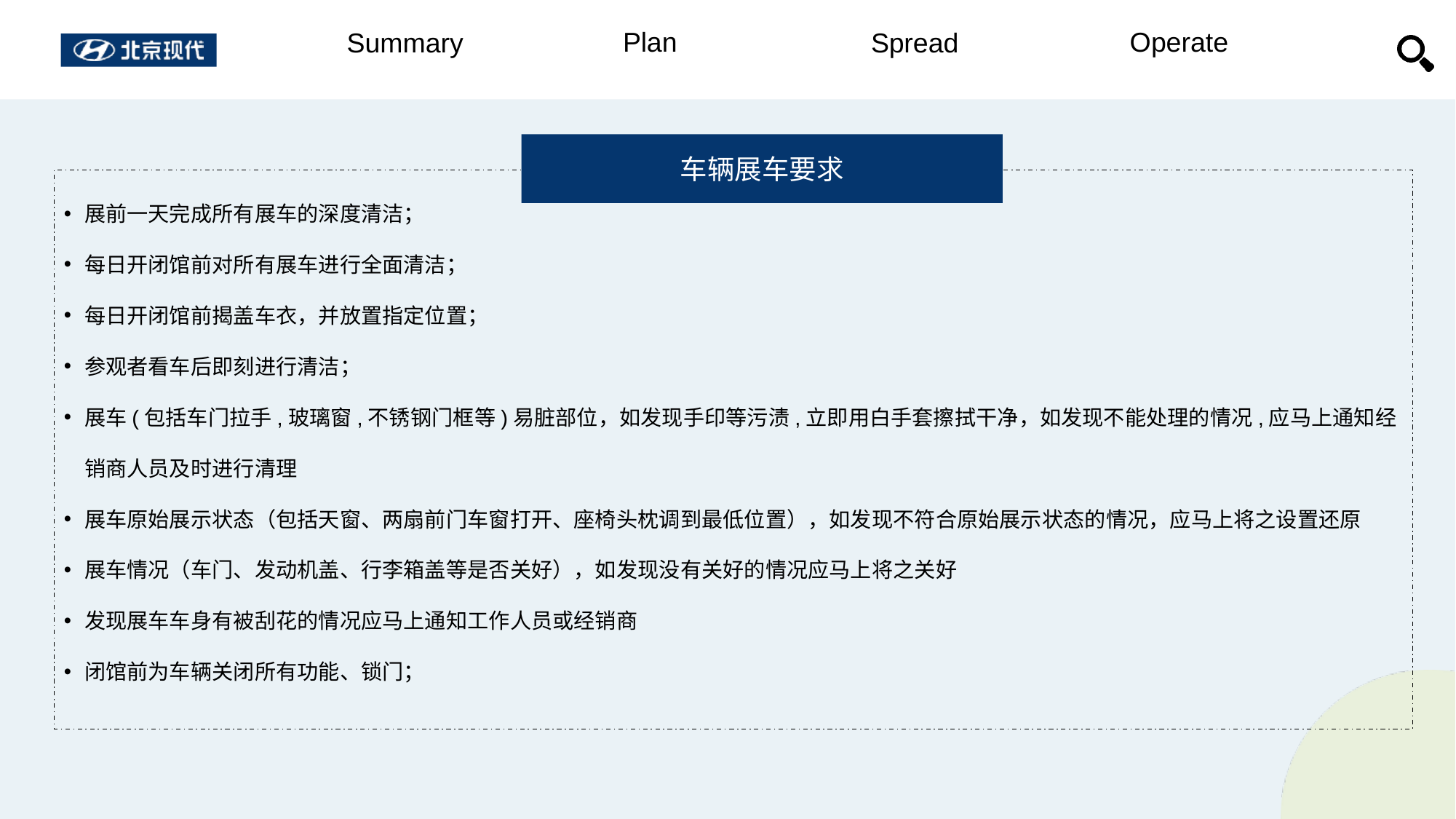

车辆展车要求
展前一天完成所有展车的深度清洁；
每日开闭馆前对所有展车进行全面清洁；
每日开闭馆前揭盖车衣，并放置指定位置；
参观者看车后即刻进行清洁；
展车(包括车门拉手,玻璃窗,不锈钢门框等)易脏部位，如发现手印等污渍,立即用白手套擦拭干净，如发现不能处理的情况,应马上通知经销商人员及时进行清理
展车原始展示状态（包括天窗、两扇前门车窗打开、座椅头枕调到最低位置），如发现不符合原始展示状态的情况，应马上将之设置还原
展车情况（车门、发动机盖、行李箱盖等是否关好），如发现没有关好的情况应马上将之关好
发现展车车身有被刮花的情况应马上通知工作人员或经销商
闭馆前为车辆关闭所有功能、锁门；